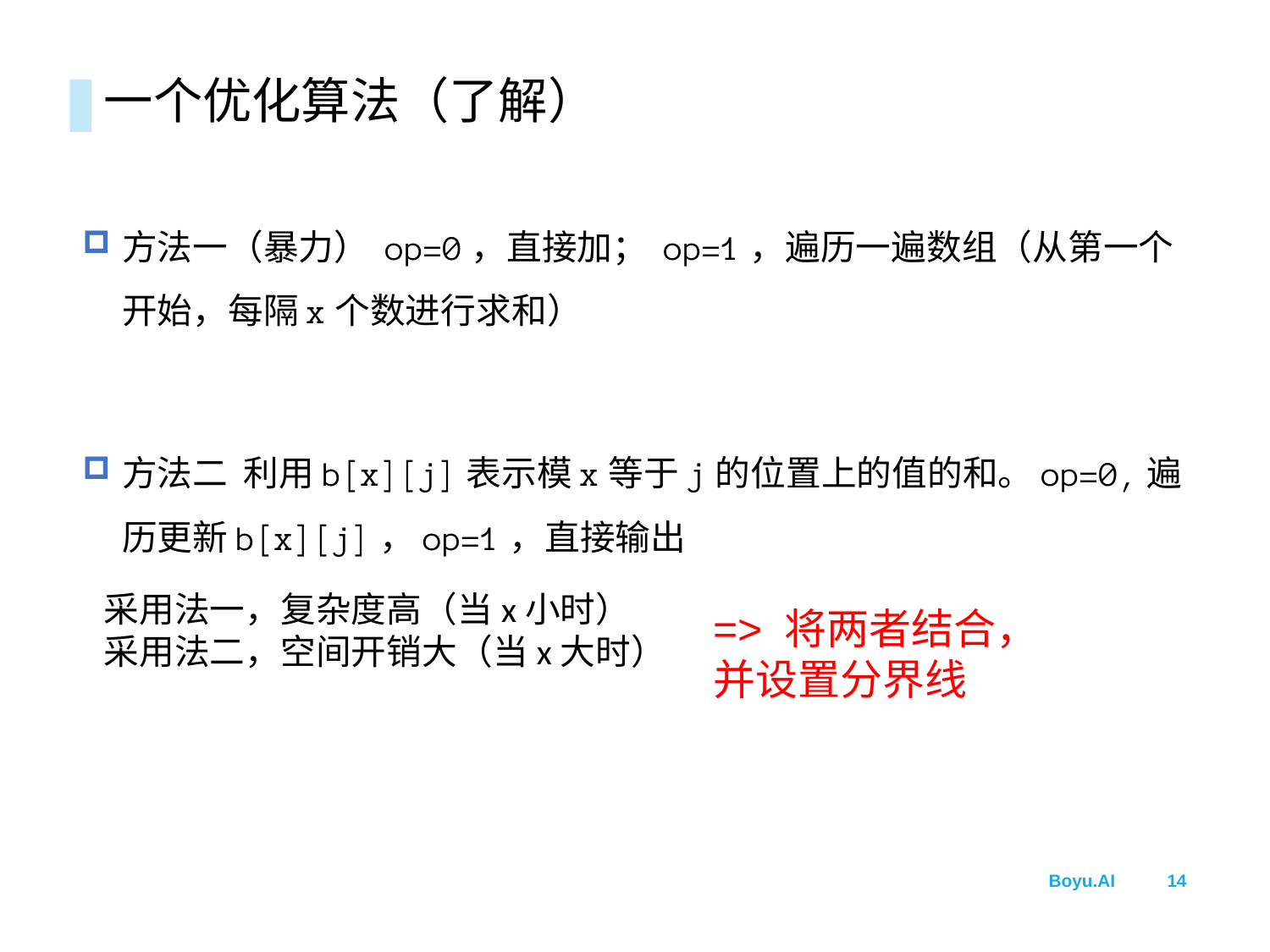

# 一个优化算法（了解）
方法一（暴力） op=0，直接加； op=1，遍历一遍数组（从第一个开始，每隔x个数进行求和）

方法二  利用b[x][j]表示模x等于j的位置上的值的和。op=0,遍历更新b[x][j]，op=1，直接输出
采用法一，复杂度高（当x小时）
采用法二，空间开销大（当x大时）
=> 将两者结合，并设置分界线